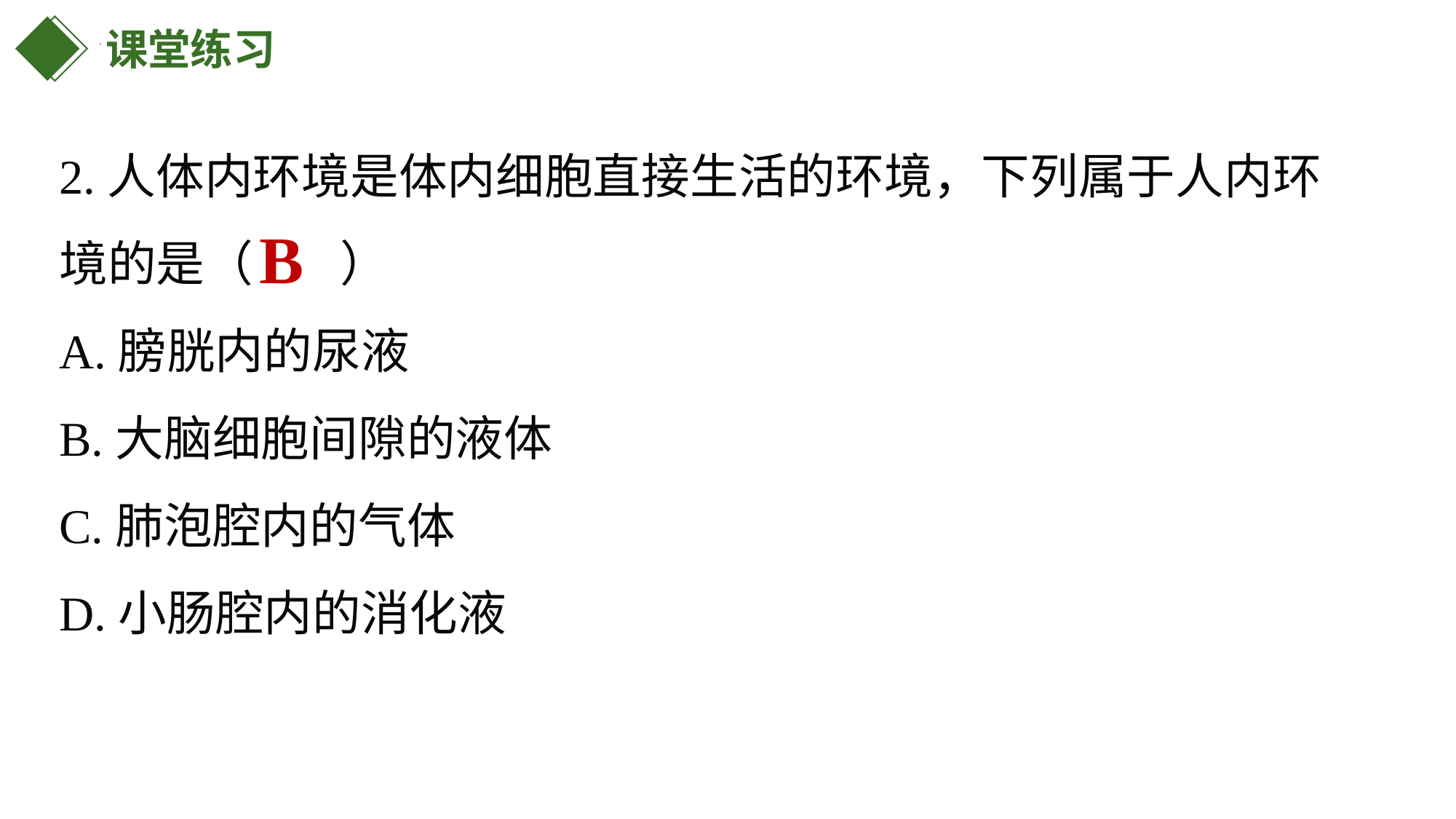

课堂练习
2.人体内环境是体内细胞直接生活的环境，下列属于人内环境的是（        ）
A.膀胱内的尿液
B.大脑细胞间隙的液体
C.肺泡腔内的气体
D.小肠腔内的消化液
B